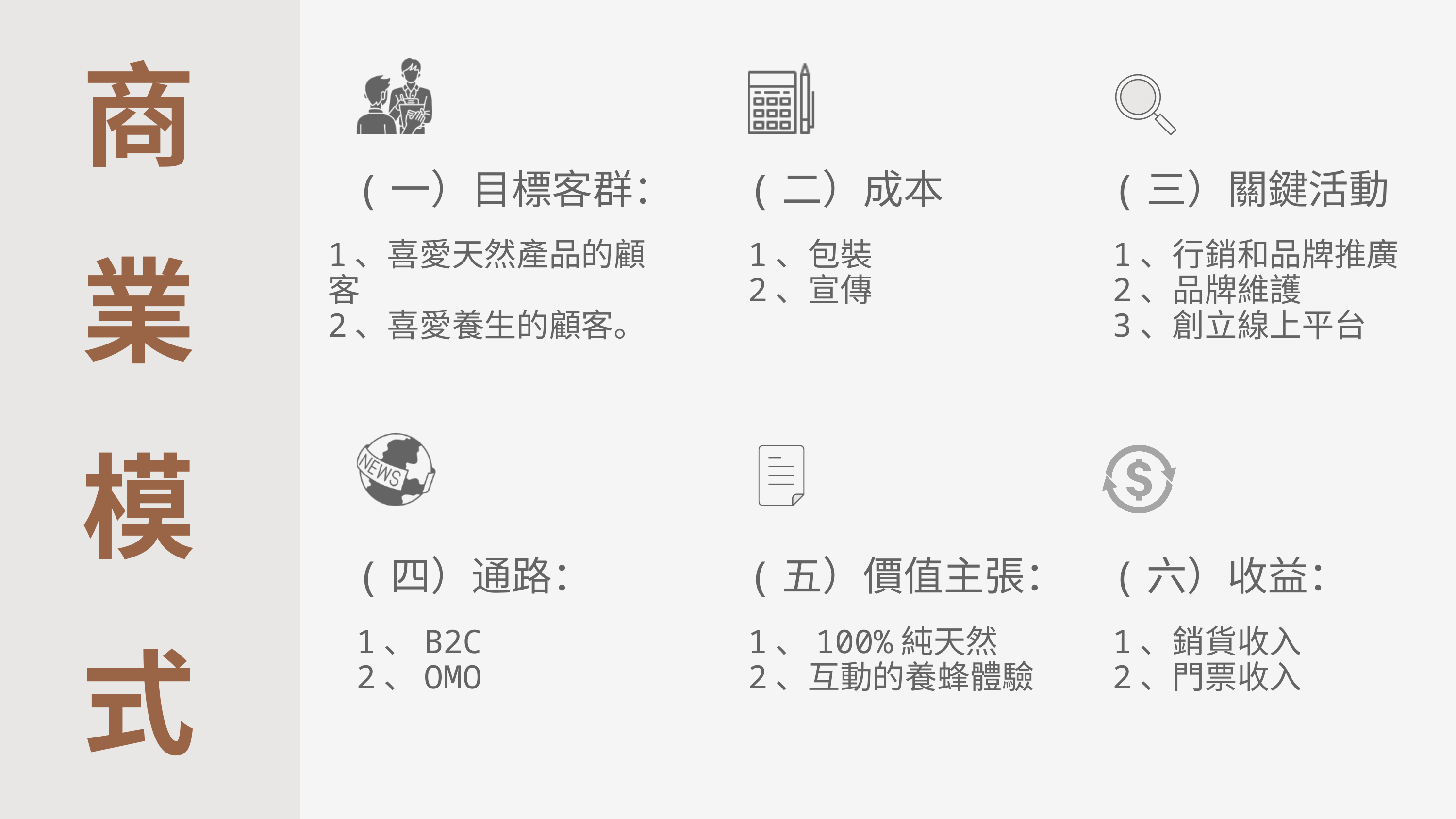

商

業

模

式

(一）目標客群：
1、喜愛天然產品的顧客
2、喜愛養生的顧客。
(三）關鍵活動
1、行銷和品牌推廣
2、品牌維護
3、創立線上平台
(二）成本
1、包裝
2、宣傳

(四）通路：
1、B2C
2、OMO
(五）價值主張：
1、100%純天然
2、互動的養蜂體驗
(六）收益：
1、銷貨收入
2、門票收入